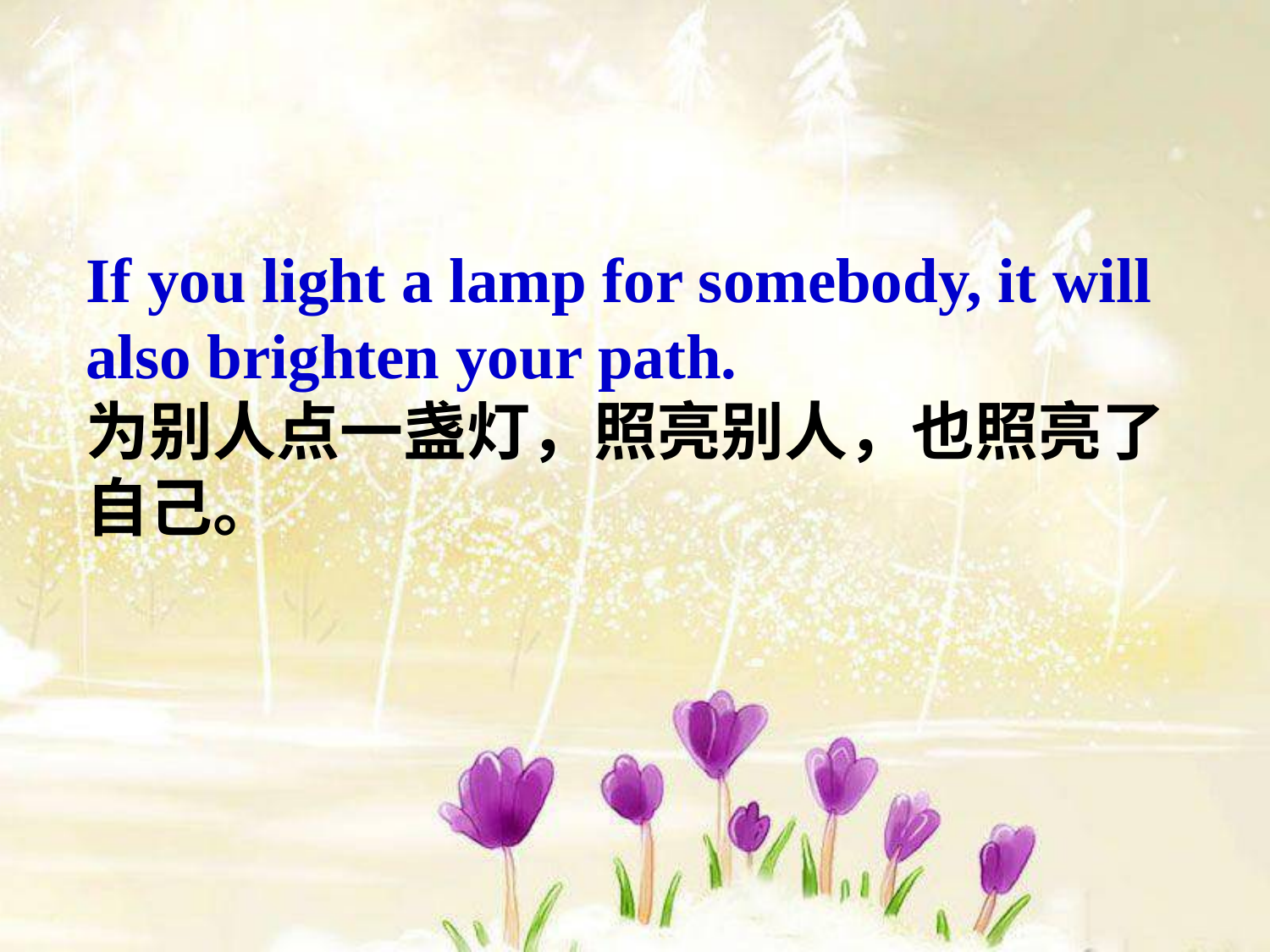

If you light a lamp for somebody, it will also brighten your path.
为别人点一盏灯，照亮别人，也照亮了自己。